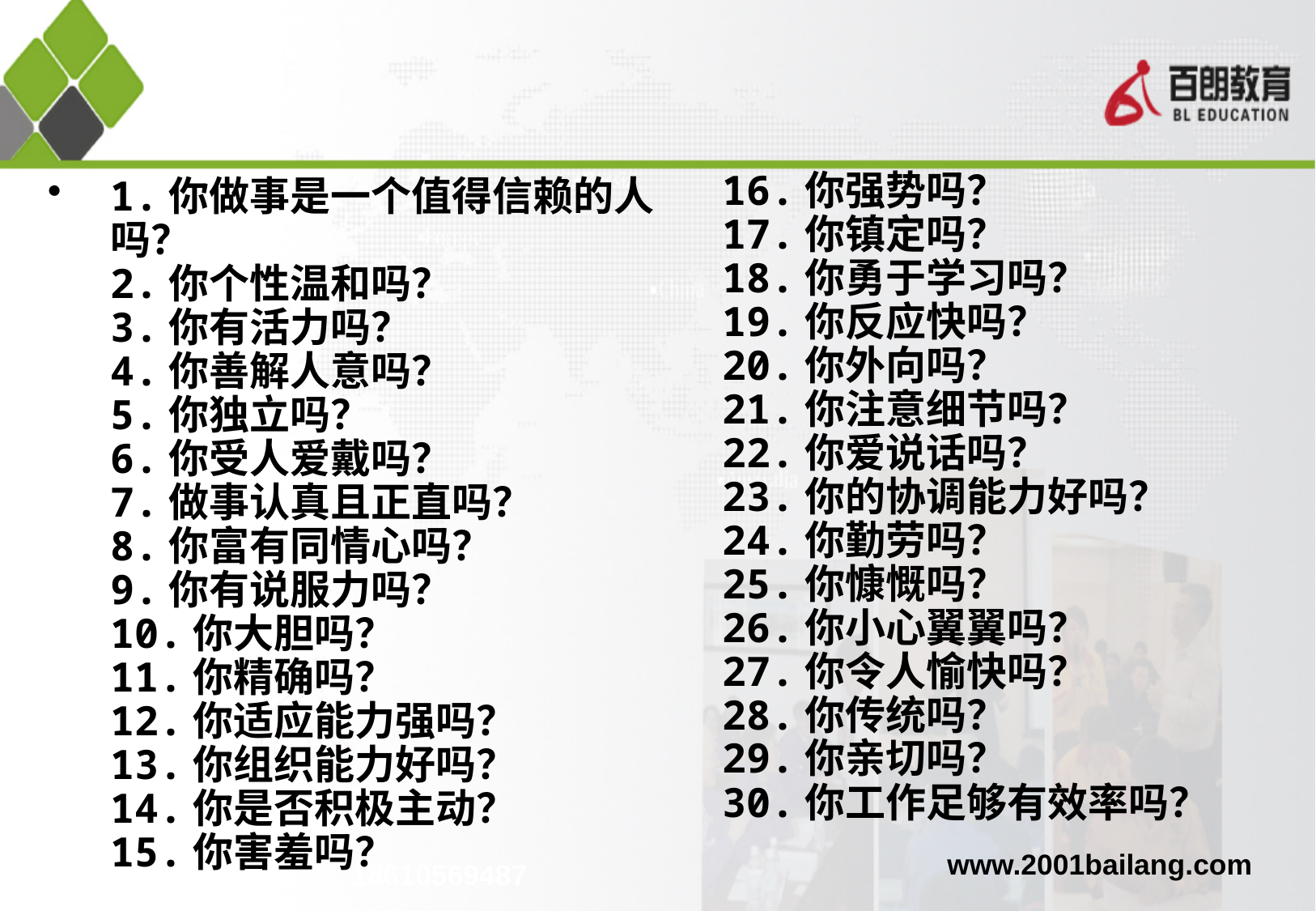

16.你强势吗？
17.你镇定吗？
18.你勇于学习吗？
19.你反应快吗？
20.你外向吗？
21.你注意细节吗？
22.你爱说话吗？
23.你的协调能力好吗？
24.你勤劳吗？
25.你慷慨吗？
26.你小心翼翼吗？
27.你令人愉快吗？
28.你传统吗？
29.你亲切吗？
30.你工作足够有效率吗？
1.你做事是一个值得信赖的人吗？
2.你个性温和吗？
3.你有活力吗？
4.你善解人意吗？
5.你独立吗？
6.你受人爱戴吗？
7.做事认真且正直吗？
8.你富有同情心吗？
9.你有说服力吗？
10.你大胆吗？
11.你精确吗？
12.你适应能力强吗？
13.你组织能力好吗？
14.你是否积极主动？
15.你害羞吗？